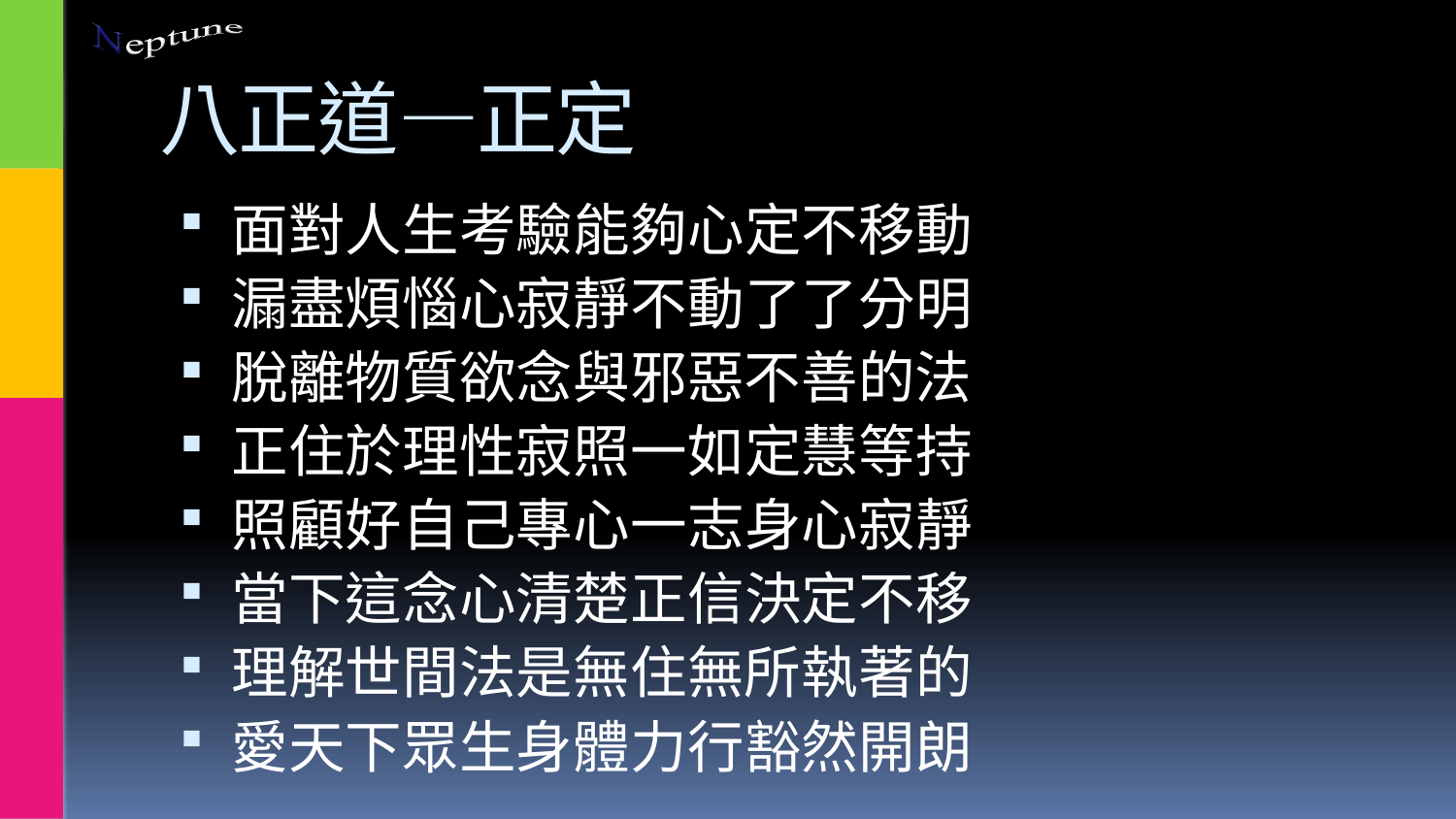

# 八正道—正定
面對人生考驗能夠心定不移動
漏盡煩惱心寂靜不動了了分明
脫離物質欲念與邪惡不善的法
正住於理性寂照一如定慧等持
照顧好自己專心一志身心寂靜
當下這念心清楚正信決定不移
理解世間法是無住無所執著的
愛天下眾生身體力行豁然開朗